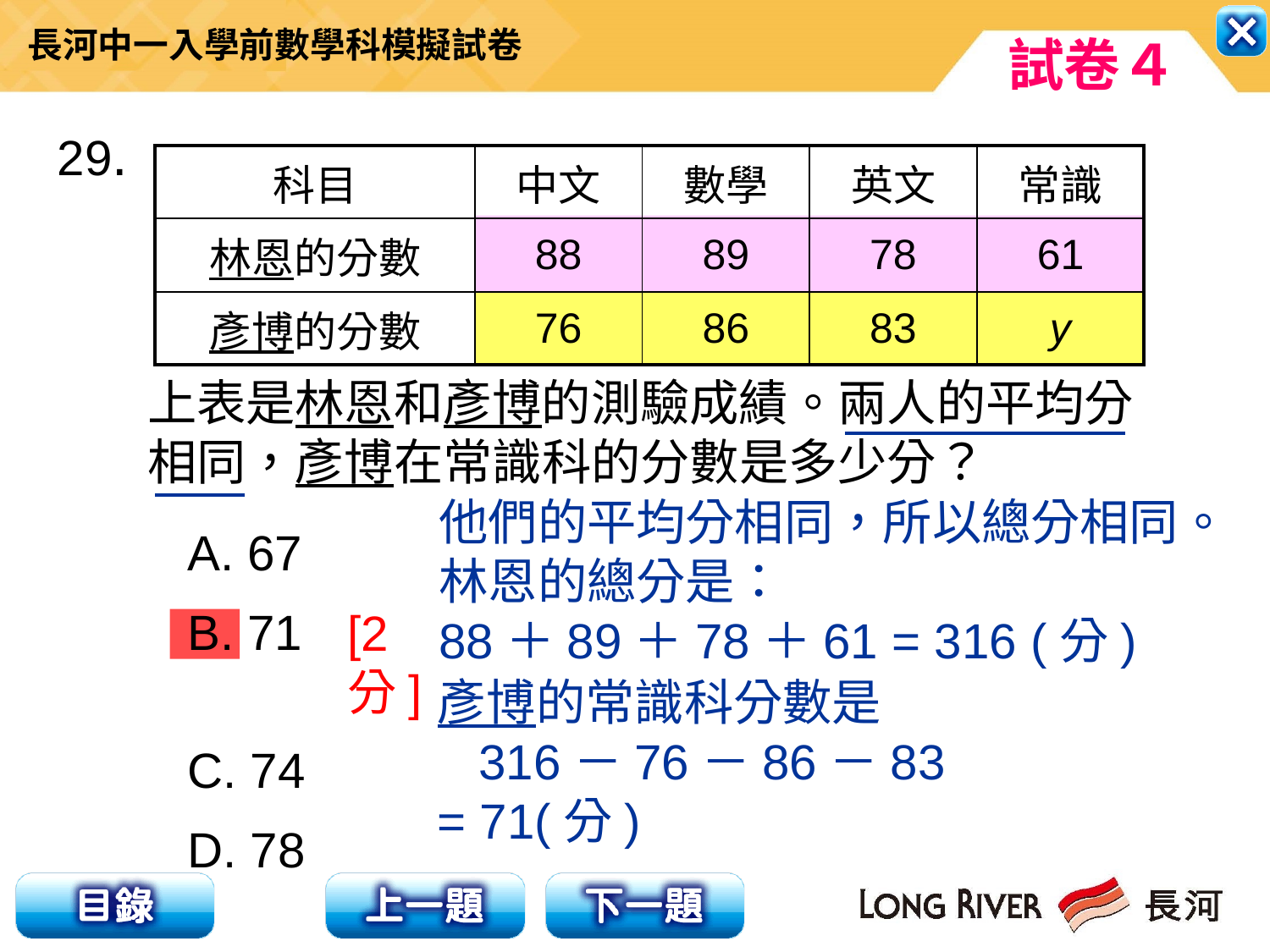

29.
| 科目 | 中文 | 數學 | 英文 | 常識 |
| --- | --- | --- | --- | --- |
| 林恩的分數 | 88 | 89 | 78 | 61 |
| 彥博的分數 | 76 | 86 | 83 | y |

上表是林恩和彥博的測驗成績。兩人的平均分相同，彥博在常識科的分數是多少分？
他們的平均分相同，所以總分相同。
林恩的總分是：
88＋89＋78＋61 = 316 (分)
A. 67
B. 71
C. 74
D. 78
[2分]

彥博的常識科分數是
   316－76－86－83
= 71(分)